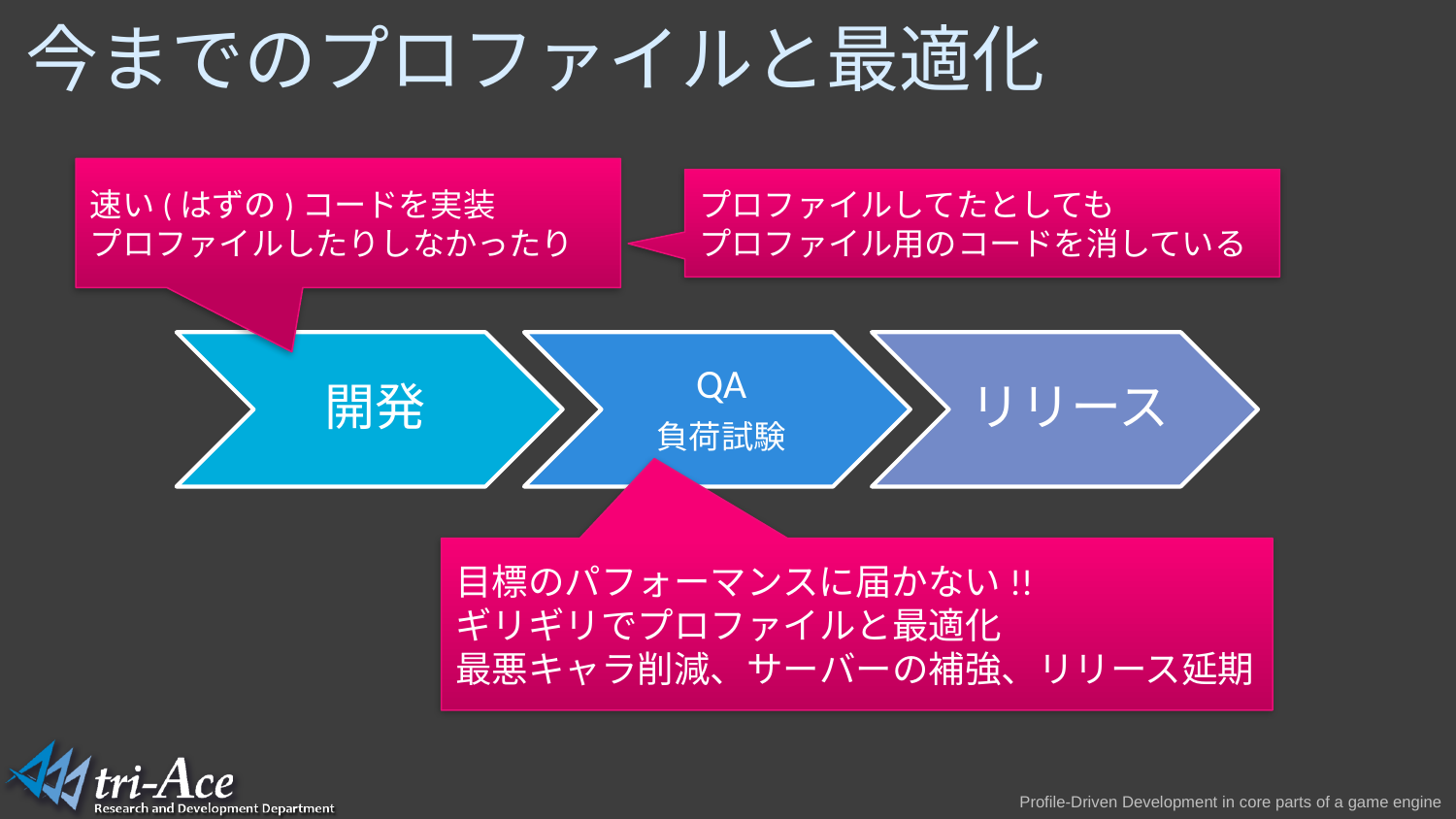

# 今までのプロファイルと最適化
速い(はずの)コードを実装
プロファイルしたりしなかったり
プロファイルしてたとしても
プロファイル用のコードを消している
開発
QA
負荷試験
リリース
目標のパフォーマンスに届かない!!
ギリギリでプロファイルと最適化
最悪キャラ削減、サーバーの補強、リリース延期